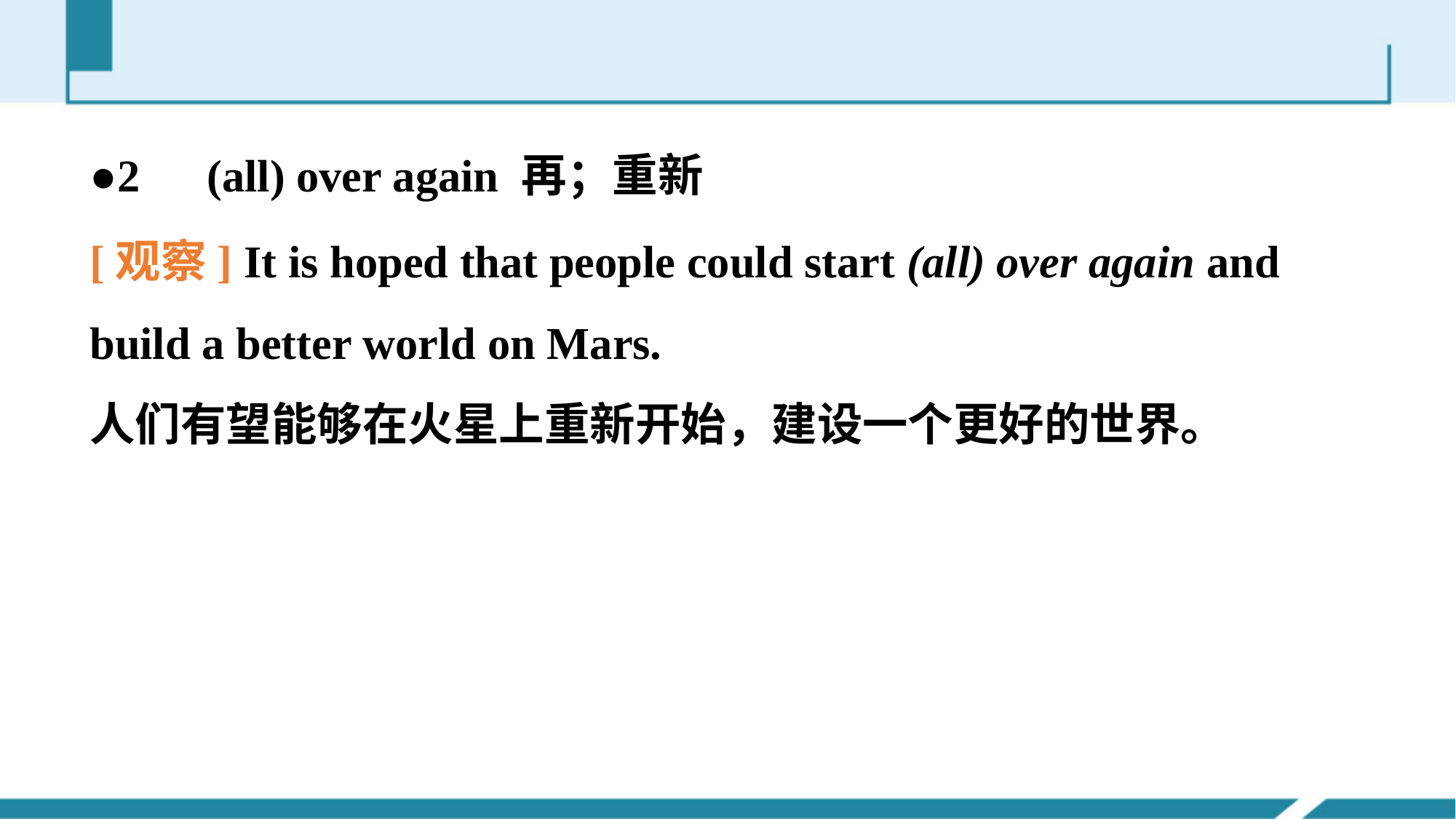

●2　(all) over again 再；重新
[观察] It is hoped that people could start (all) over again and build a better world on Mars.
人们有望能够在火星上重新开始，建设一个更好的世界。